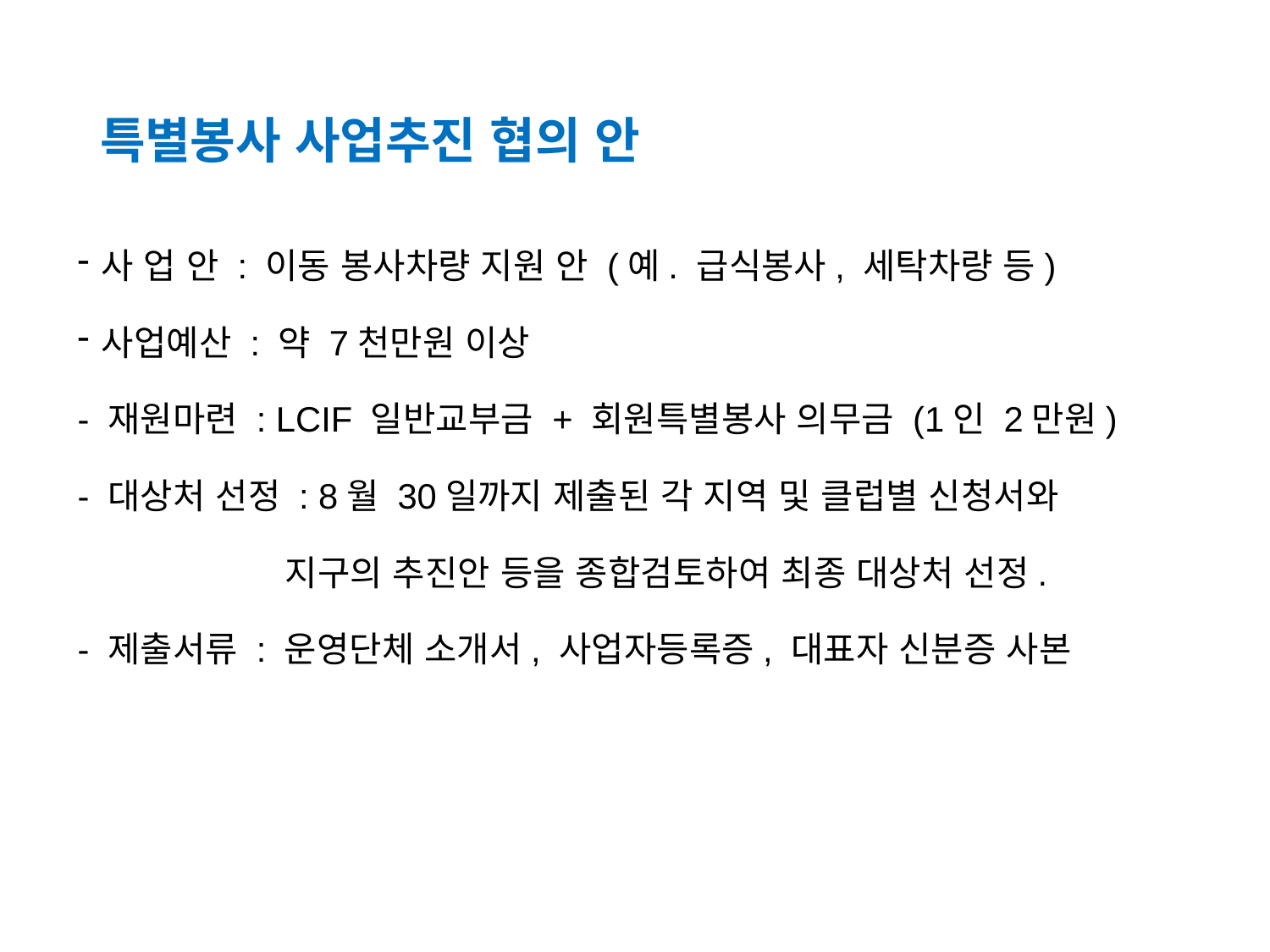

# 특별봉사 사업추진 협의 안
사 업 안 : 이동 봉사차량 지원 안 (예. 급식봉사, 세탁차량 등)
사업예산 : 약 7천만원 이상
- 재원마련 : LCIF 일반교부금 + 회원특별봉사 의무금 (1인 2만원)
- 대상처 선정 : 8월 30일까지 제출된 각 지역 및 클럽별 신청서와
                    지구의 추진안 등을 종합검토하여 최종 대상처 선정.
- 제출서류 : 운영단체 소개서, 사업자등록증, 대표자 신분증 사본